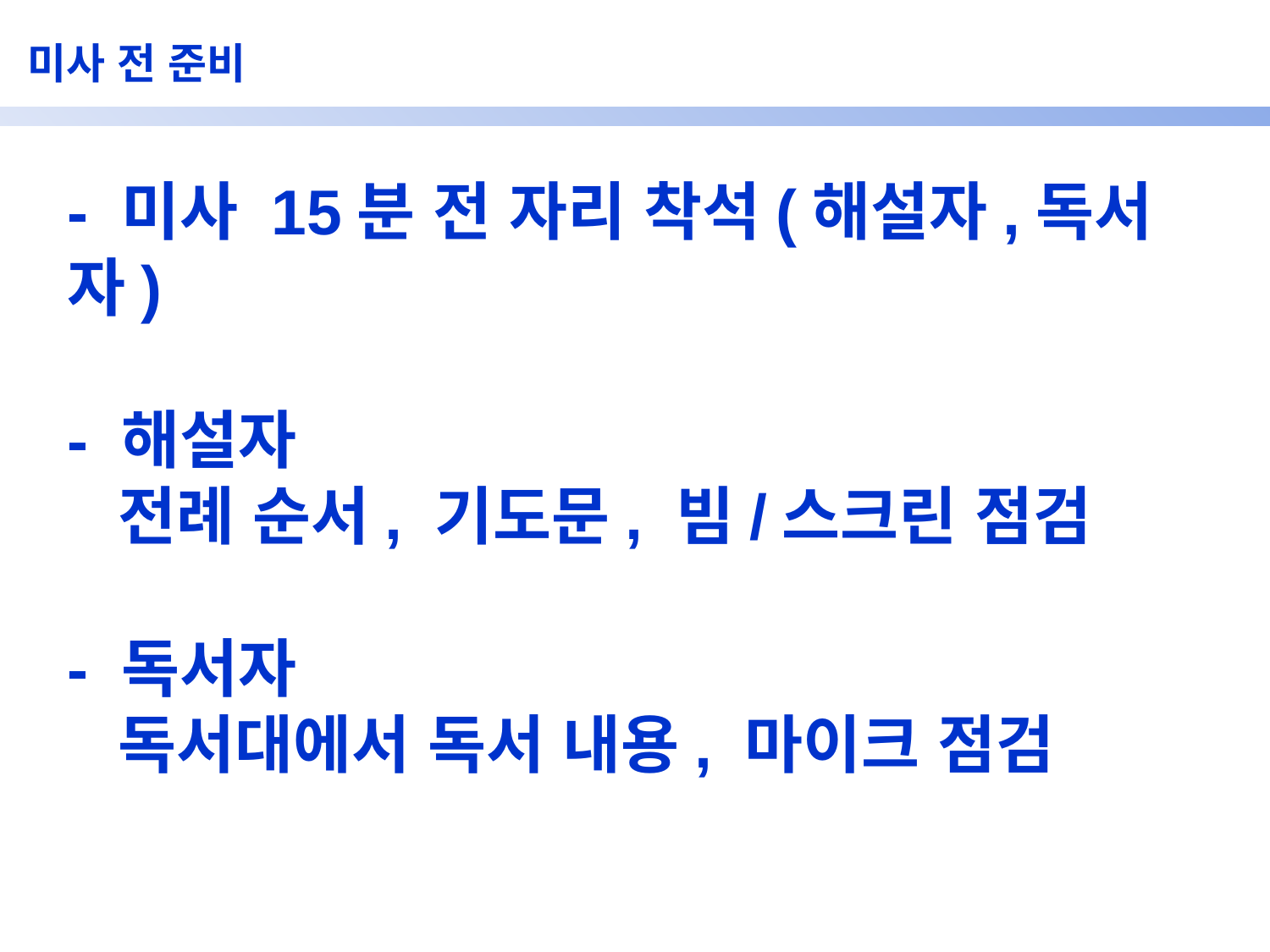

미사 전 준비

- 미사 15분 전 자리 착석(해설자,독서자)

- 해설자
  전례 순서, 기도문, 빔/스크린 점검

- 독서자
  독서대에서 독서 내용, 마이크 점검